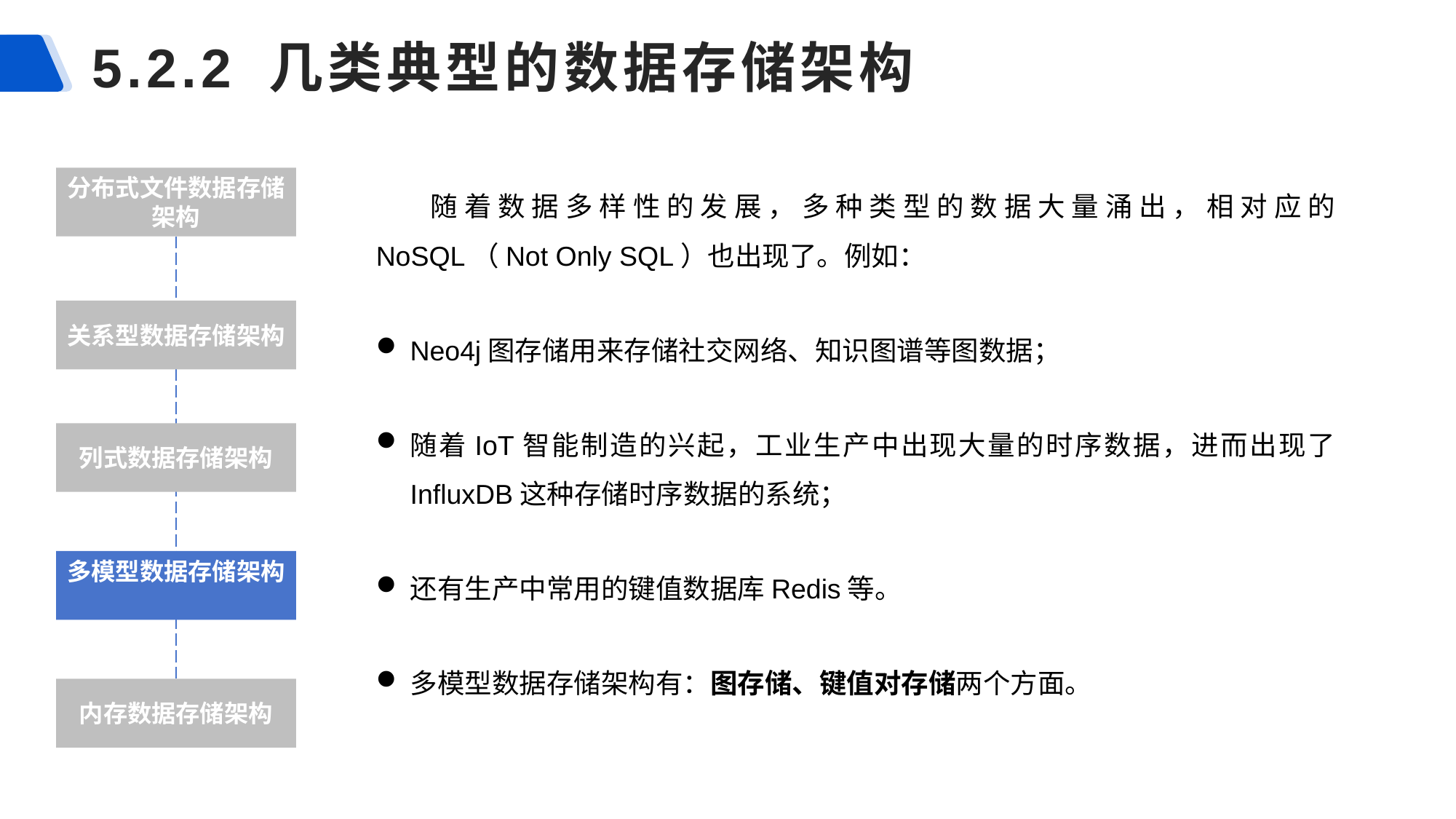

5.2.2 几类典型的数据存储架构
分布式文件数据存储架构
随着数据多样性的发展，多种类型的数据大量涌出，相对应的NoSQL（Not Only SQL）也出现了。例如：
Neo4j图存储用来存储社交网络、知识图谱等图数据；
随着Iot智能制造的兴起，工业生产中出现大量的时序数据，进而出现了InfluxDB这种存储时序数据的系统；
还有生产中常用的键值数据库Redis等。
多模型数据存储架构有：图存储、键值对存储两个方面。
关系型数据存储架构
列式数据存储架构
多模型数据存储架构
内存数据存储架构